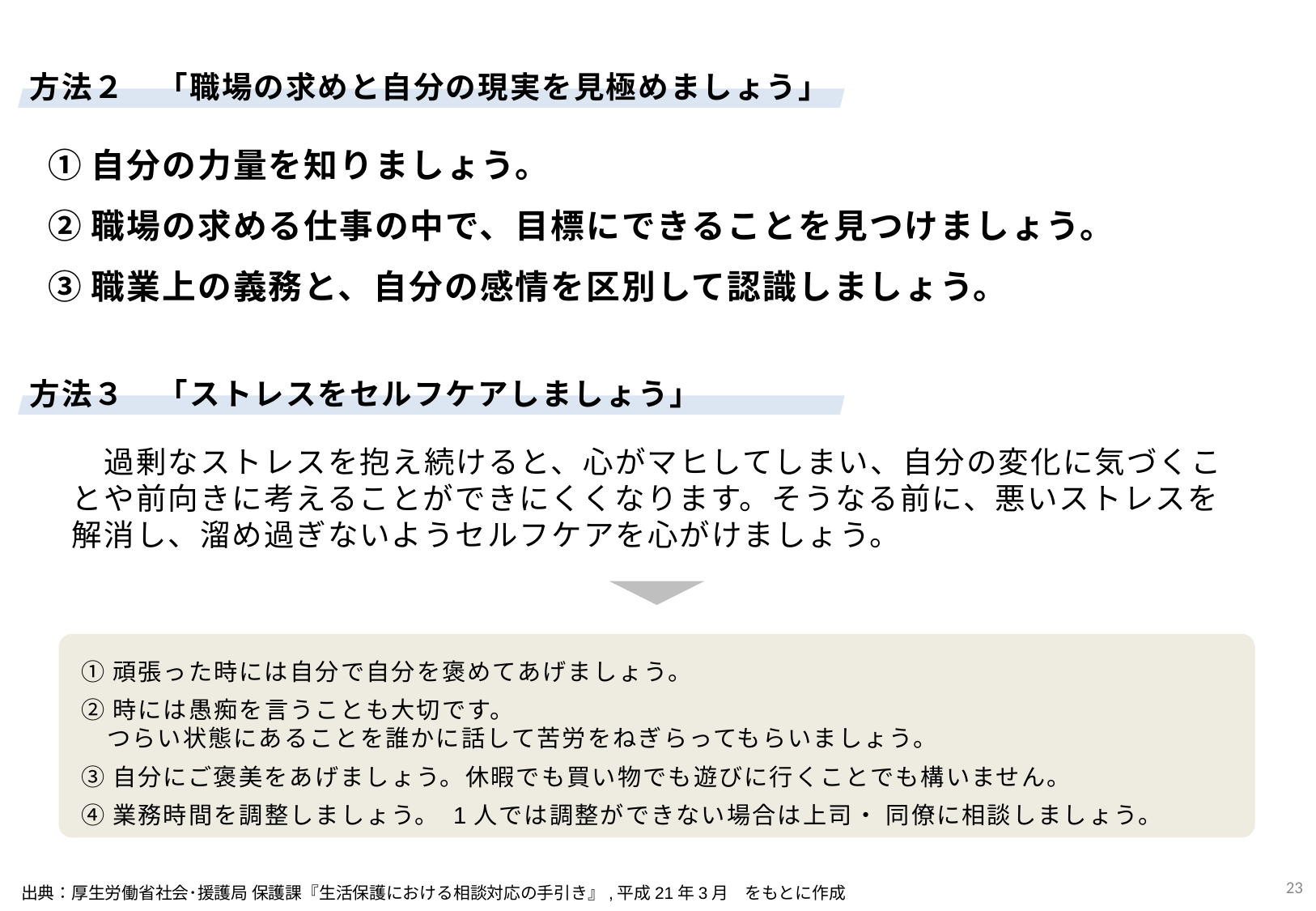

方法２　「職場の求めと自分の現実を見極めましょう」

①自分の力量を知りましょう。
②職場の求める仕事の中で、目標にできることを見つけましょう。
③職業上の義務と、自分の感情を区別して認識しましょう。
方法３　「ストレスをセルフケアしましょう」

　過剰なストレスを抱え続けると、心がマヒしてしまい、自分の変化に気づくことや前向きに考えることができにくくなります。そうなる前に、悪いストレスを解消し、溜め過ぎないようセルフケアを心がけましょう。

①頑張った時には自分で自分を褒めてあげましょう。
②時には愚痴を言うことも大切です。
　つらい状態にあることを誰かに話して苦労をねぎらってもらいましょう。
③自分にご褒美をあげましょう。休暇でも買い物でも遊びに行くことでも構いません。
④業務時間を調整しましょう。 1人では調整ができない場合は上司・ 同僚に相談しましょう。
23
出典：厚生労働省社会･援護局 保護課『生活保護における相談対応の手引き』,平成21年3月　をもとに作成